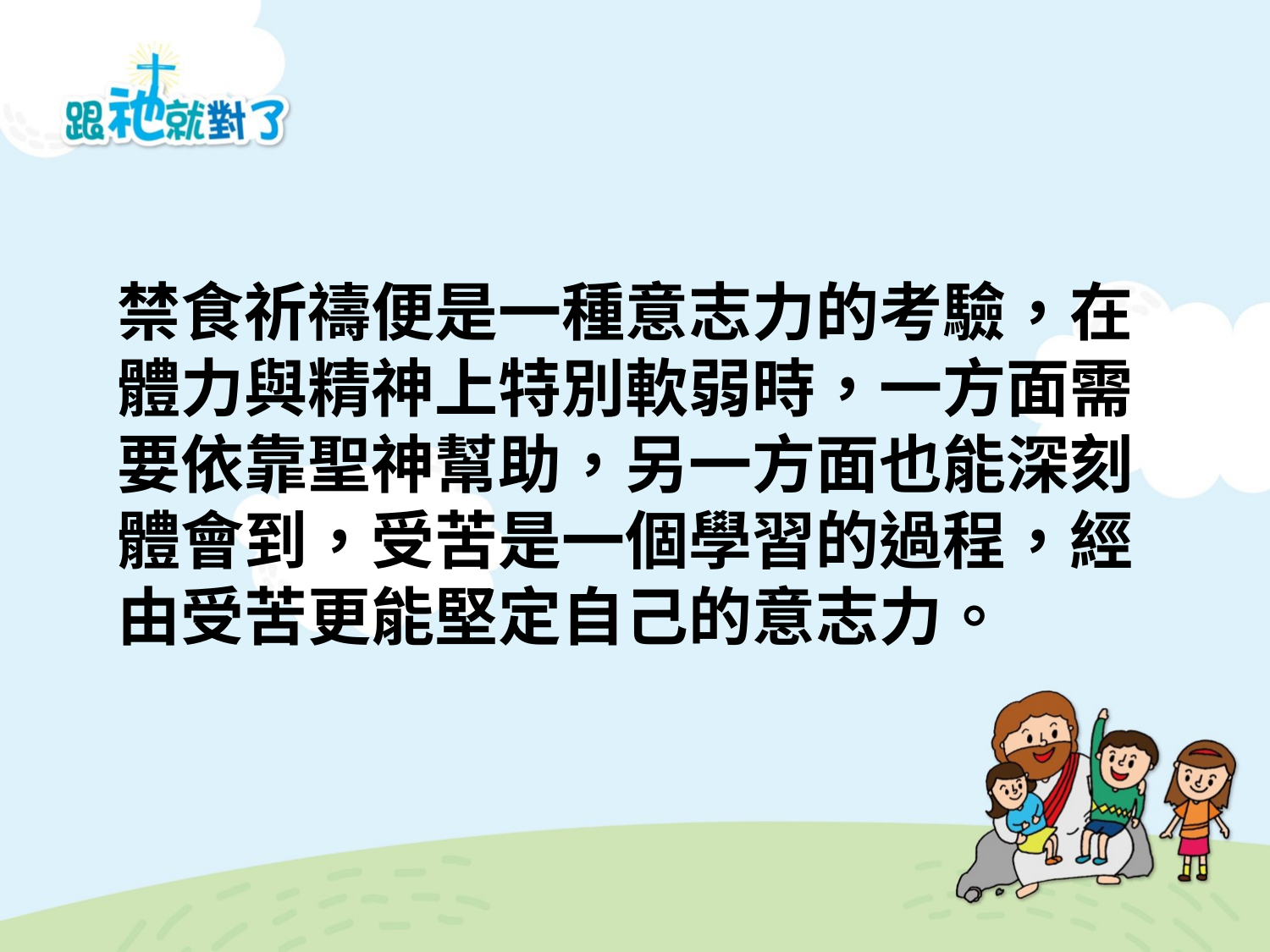

禁食祈禱便是一種意志力的考驗，在體力與精神上特別軟弱時，一方面需要依靠聖神幫助，另一方面也能深刻體會到，受苦是一個學習的過程，經由受苦更能堅定自己的意志力。